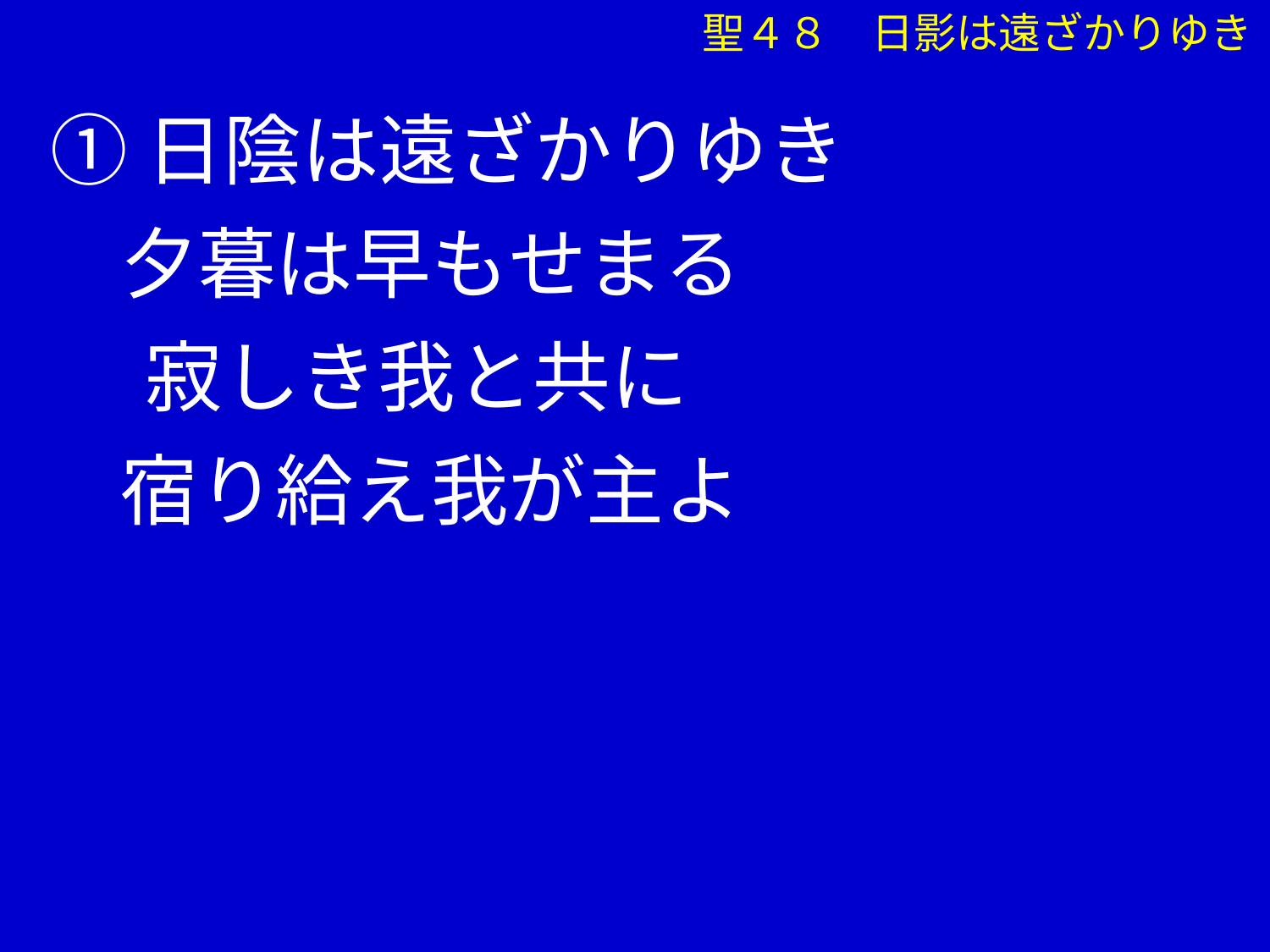

①日陰は遠ざかりゆき
   夕暮は早もせまる
　 寂しき我と共に
   宿り給え我が主よ
聖４８　日影は遠ざかりゆき